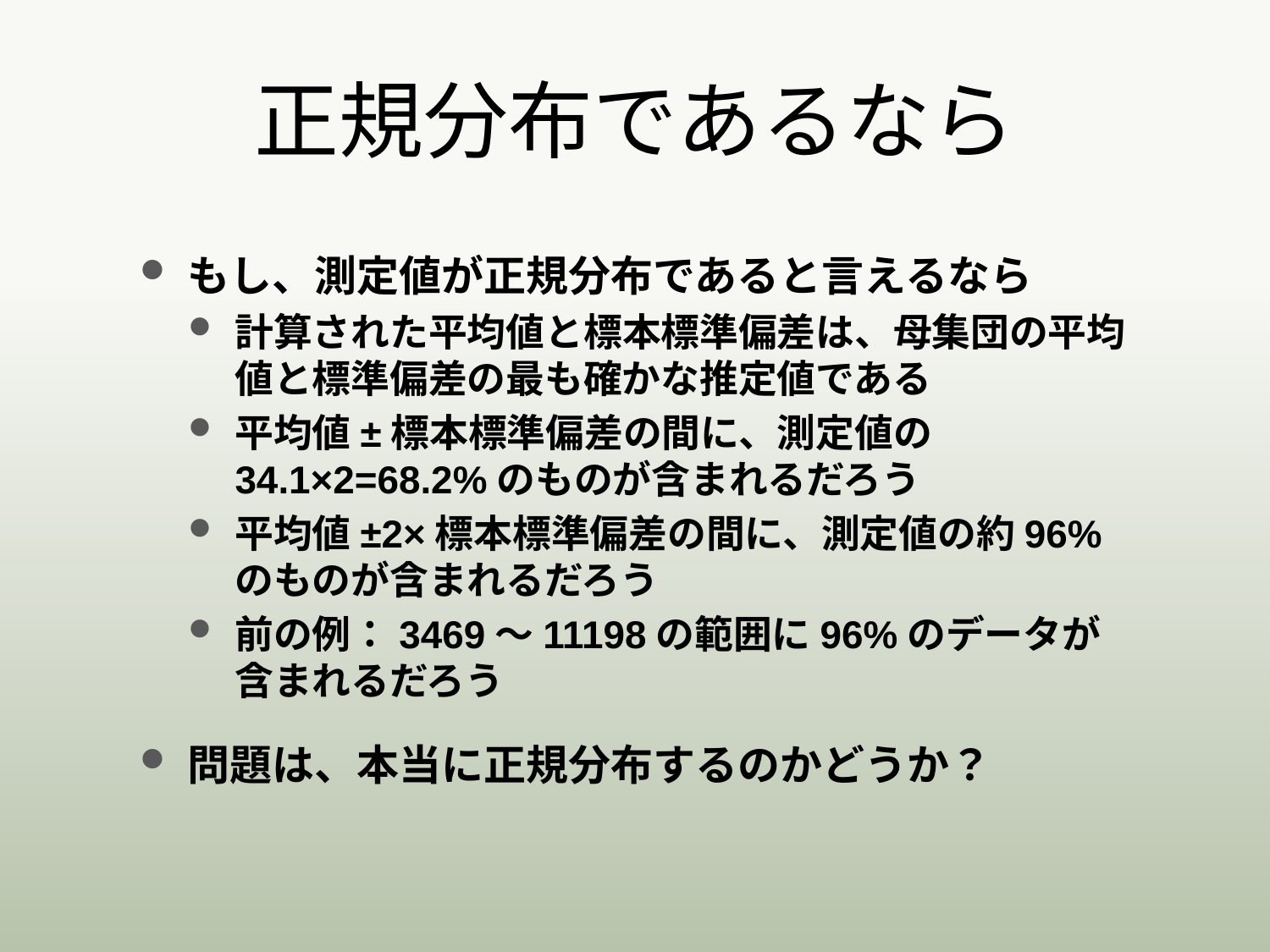

# 正規分布であるなら
もし、測定値が正規分布であると言えるなら
計算された平均値と標本標準偏差は、母集団の平均値と標準偏差の最も確かな推定値である
平均値±標本標準偏差の間に、測定値の34.1×2=68.2%のものが含まれるだろう
平均値±2×標本標準偏差の間に、測定値の約96%のものが含まれるだろう
前の例：3469〜11198の範囲に96%のデータが含まれるだろう
問題は、本当に正規分布するのかどうか？